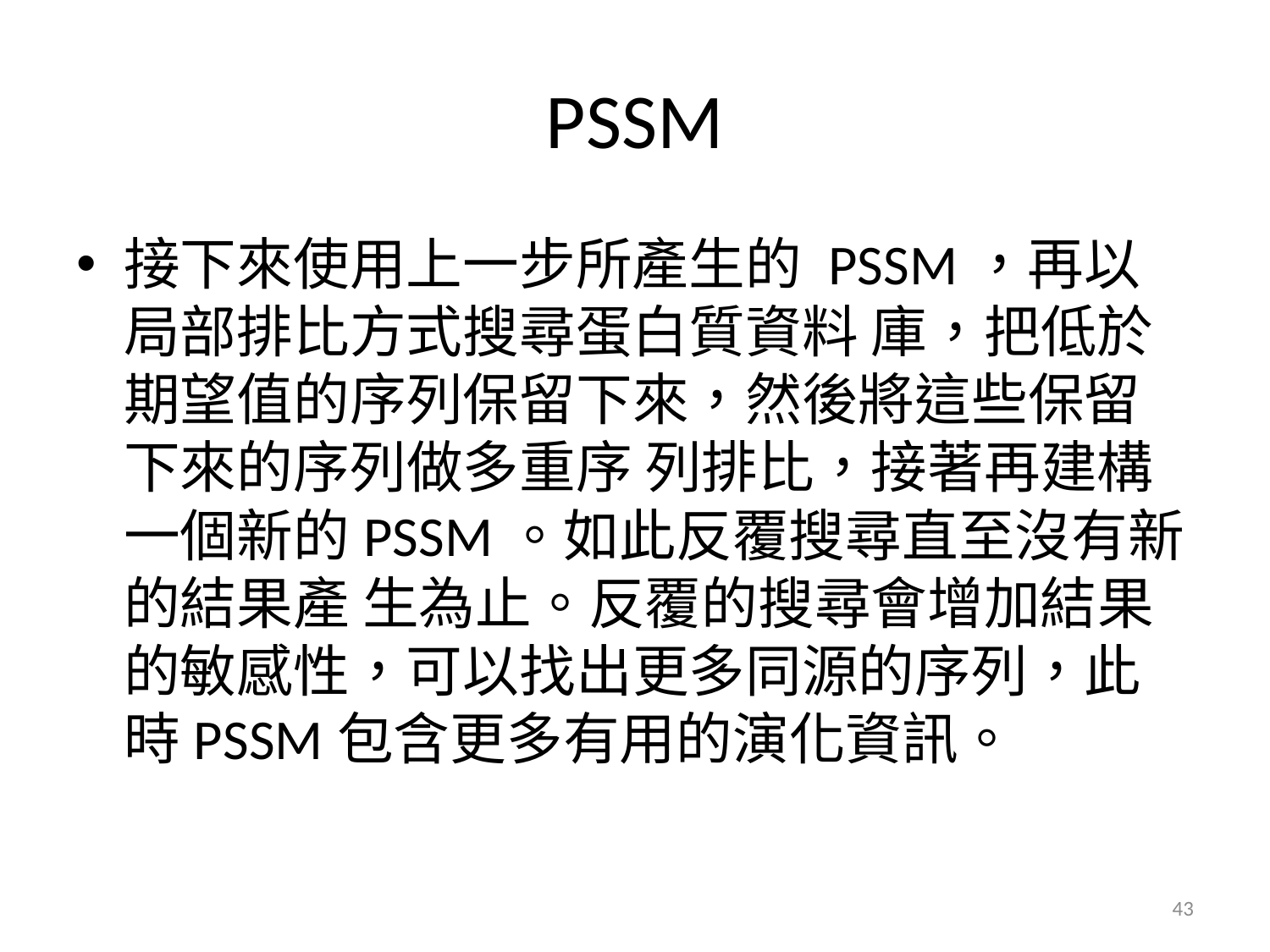

# PSSM
接下來使用上一步所產生的 PSSM，再以局部排比方式搜尋蛋白質資料 庫，把低於期望值的序列保留下來，然後將這些保留下來的序列做多重序 列排比，接著再建構一個新的PSSM。如此反覆搜尋直至沒有新的結果產 生為止。反覆的搜尋會增加結果的敏感性，可以找出更多同源的序列，此 時PSSM包含更多有用的演化資訊。
43